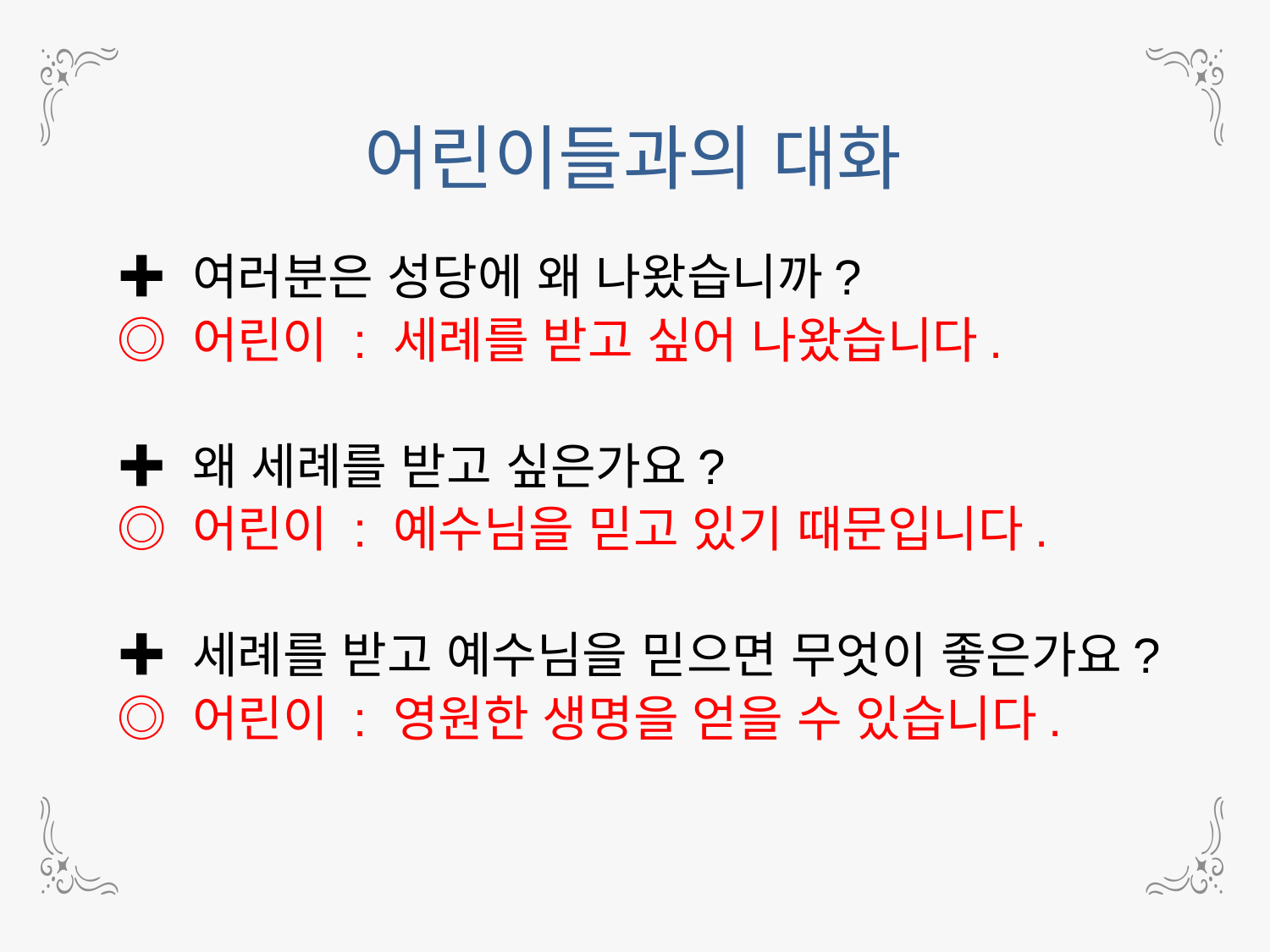

어린이들과의 대화
✚ 여러분은 성당에 왜 나왔습니까?
◎ 어린이 : 세례를 받고 싶어 나왔습니다.

✚ 왜 세례를 받고 싶은가요?
◎ 어린이 : 예수님을 믿고 있기 때문입니다.

✚ 세례를 받고 예수님을 믿으면 무엇이 좋은가요?
◎ 어린이 : 영원한 생명을 얻을 수 있습니다.